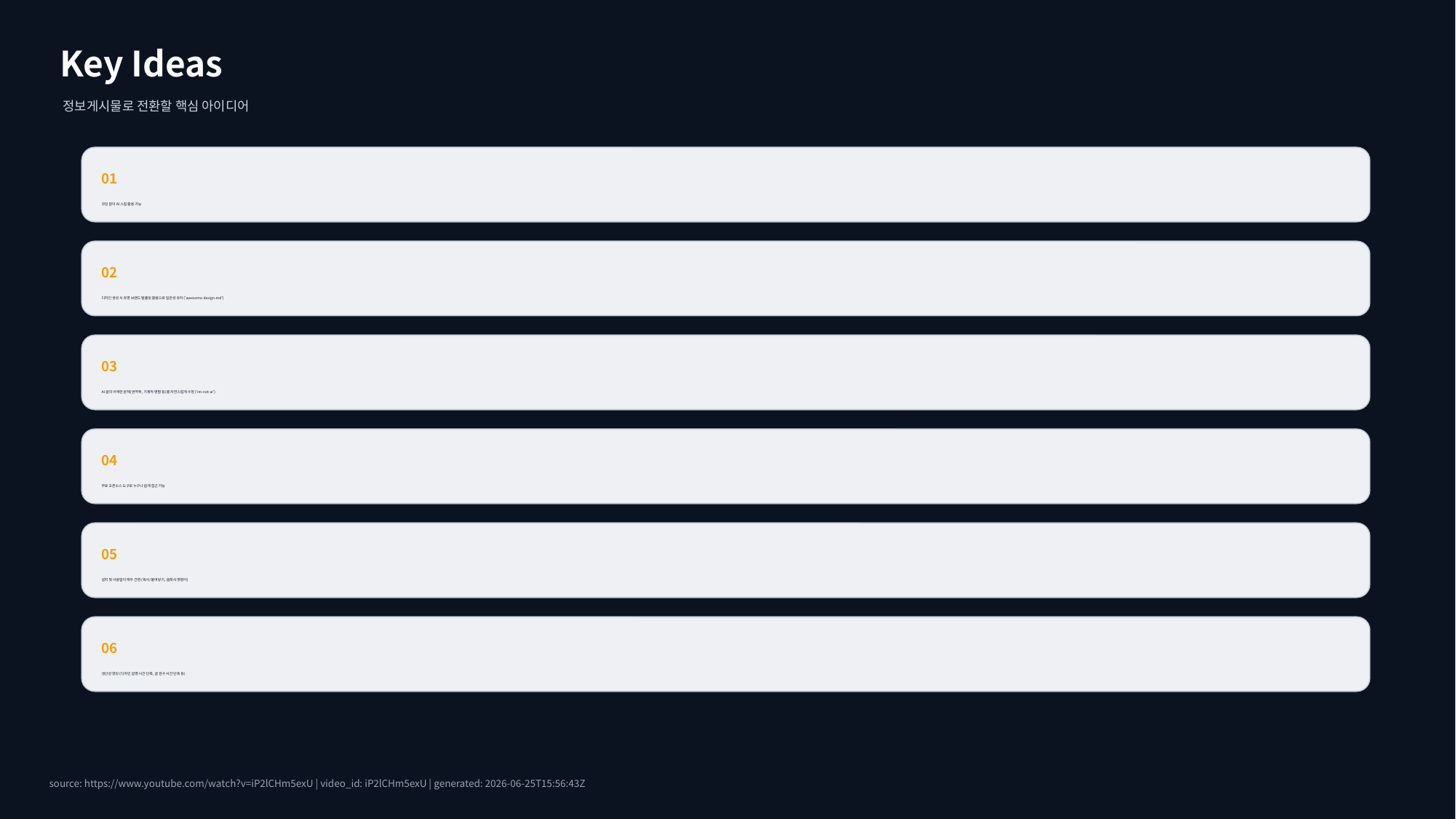

Key Ideas
정보게시물로 전환할 핵심 아이디어

01
코딩 없이 AI 스킬 활용 가능

02
디자인 생성 시 유명 브랜드 템플릿 활용으로 일관성 유지 ('awesome-design-md')

03
AI 글의 어색한 문체(번역투, 기계적 병렬 등)를 자연스럽게 수정 ('im-not-ai')

04
무료 오픈소스 도구로 누구나 쉽게 접근 가능

05
설치 및 사용법이 매우 간편 (복사/붙여넣기, 슬래시 명령어)

06
생산성 향상 (디자인 설명 시간 단축, 글 검수 시간 단축 등)
source: https://www.youtube.com/watch?v=iP2lCHm5exU | video_id: iP2lCHm5exU | generated: 2026-06-25T15:56:43Z